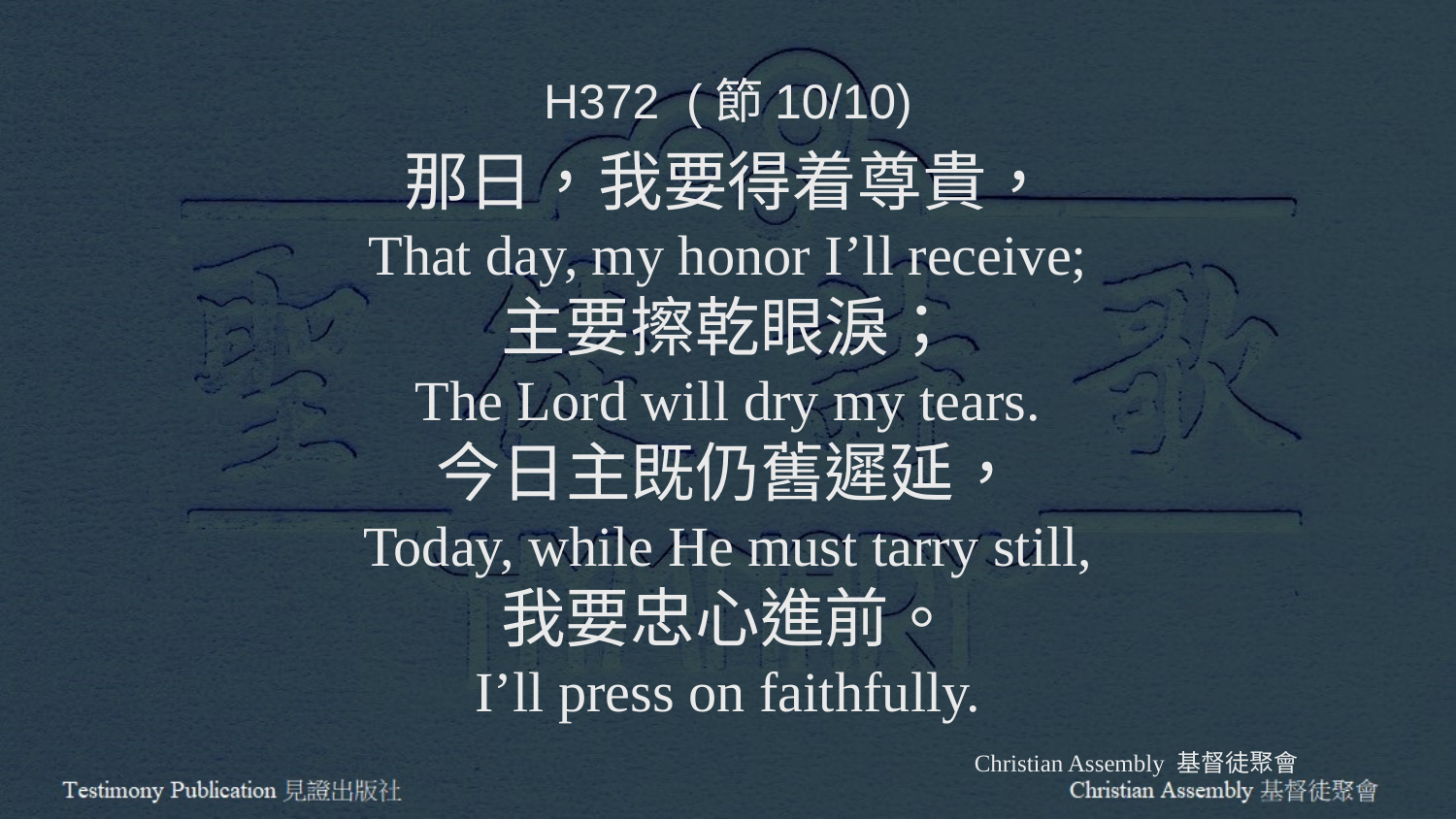

H372  (節10/10)
那日，我要得着尊貴，
That day, my honor I’ll receive;
主要擦乾眼淚；
The Lord will dry my tears.
今日主既仍舊遲延，
Today, while He must tarry still,
我要忠心進前。
I’ll press on faithfully.
Christian Assembly 基督徒聚會